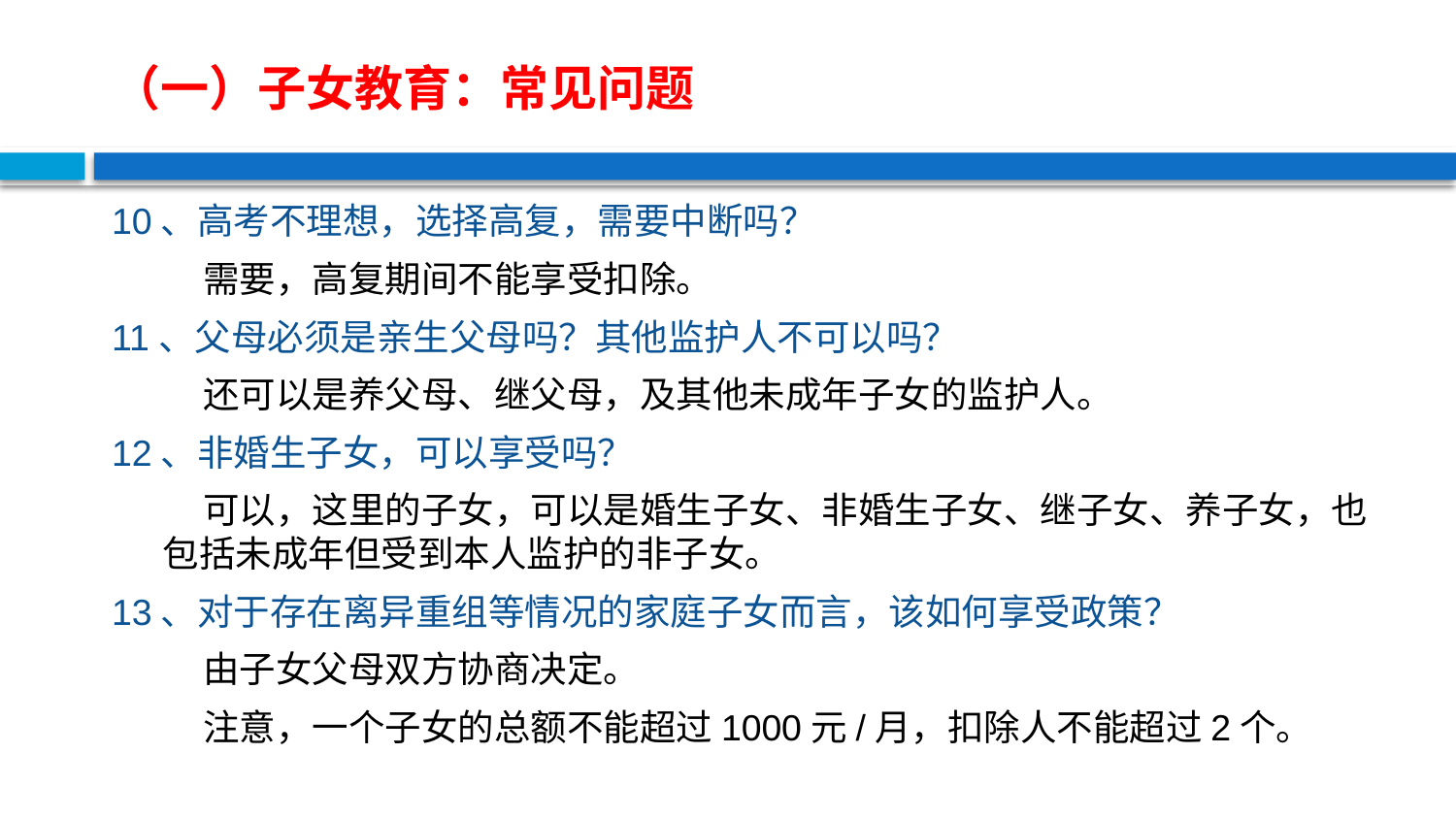

# （一）子女教育：常见问题
10、高考不理想，选择高复，需要中断吗？
          需要，高复期间不能享受扣除。
11、父母必须是亲生父母吗？其他监护人不可以吗？
          还可以是养父母、继父母，及其他未成年子女的监护人。
12、非婚生子女，可以享受吗？
          可以，这里的子女，可以是婚生子女、非婚生子女、继子女、养子女，也包括未成年但受到本人监护的非子女。
13、对于存在离异重组等情况的家庭子女而言，该如何享受政策？
          由子女父母双方协商决定。
          注意，一个子女的总额不能超过1000元/月，扣除人不能超过2个。